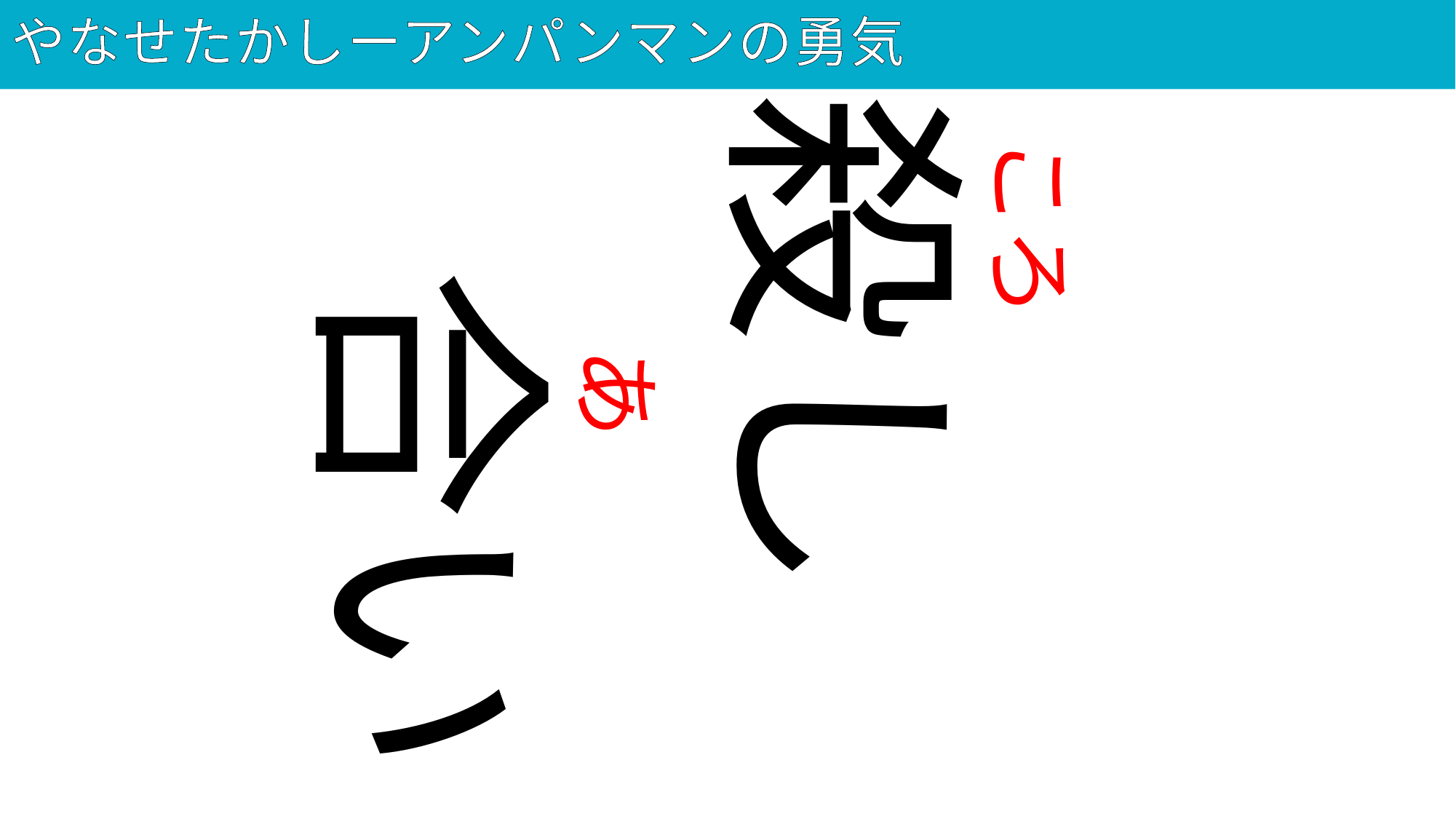

# やなせたかしーアンパンマンの勇気
69
殺し
ころ
合い
あ